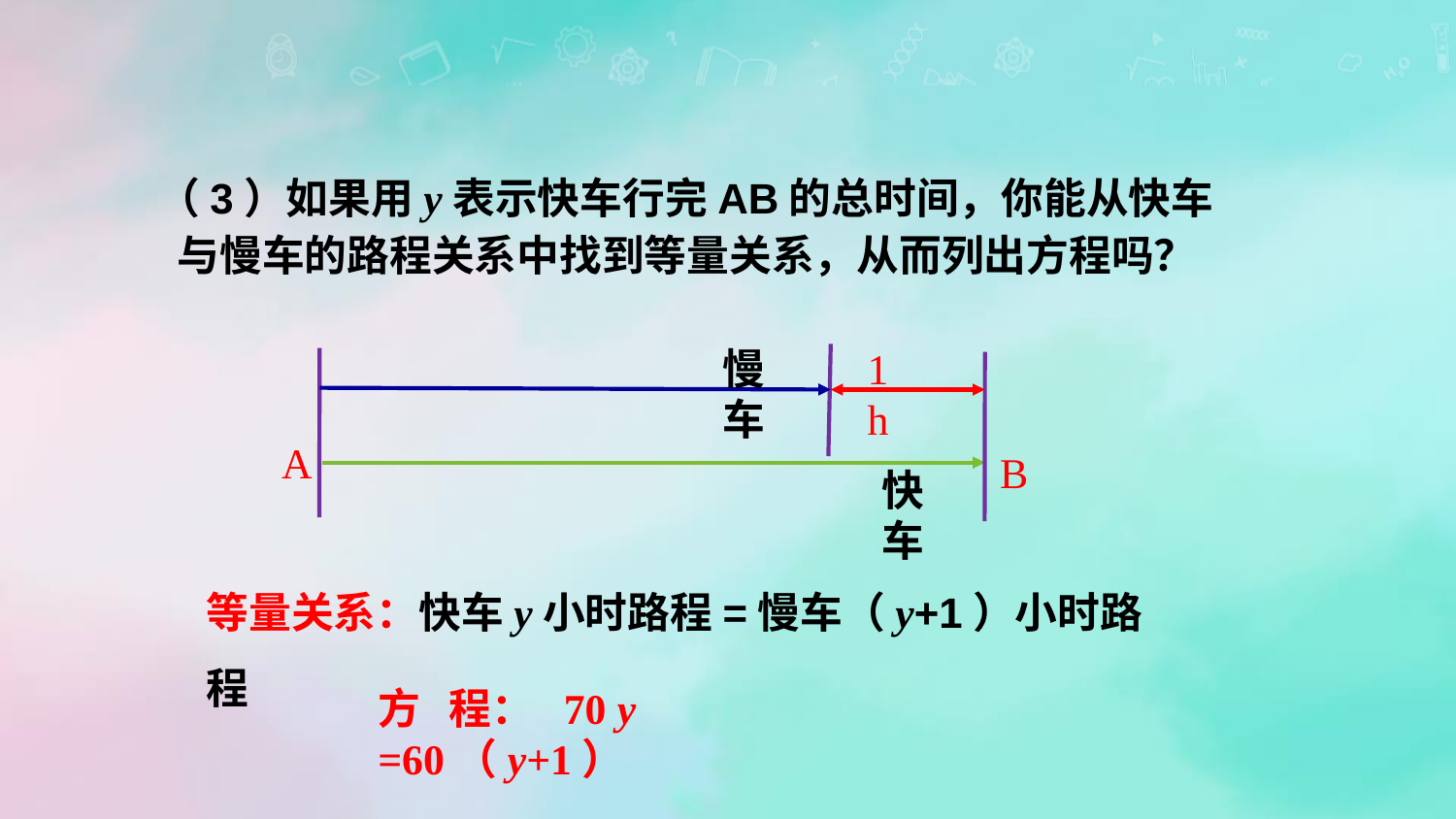

（3）如果用y表示快车行完AB的总时间，你能从快车
 与慢车的路程关系中找到等量关系，从而列出方程吗？
慢车
1h
A
B
快车
等量关系：快车y小时路程=慢车（y+1）小时路程
方   程：  70 y =60（y+1）